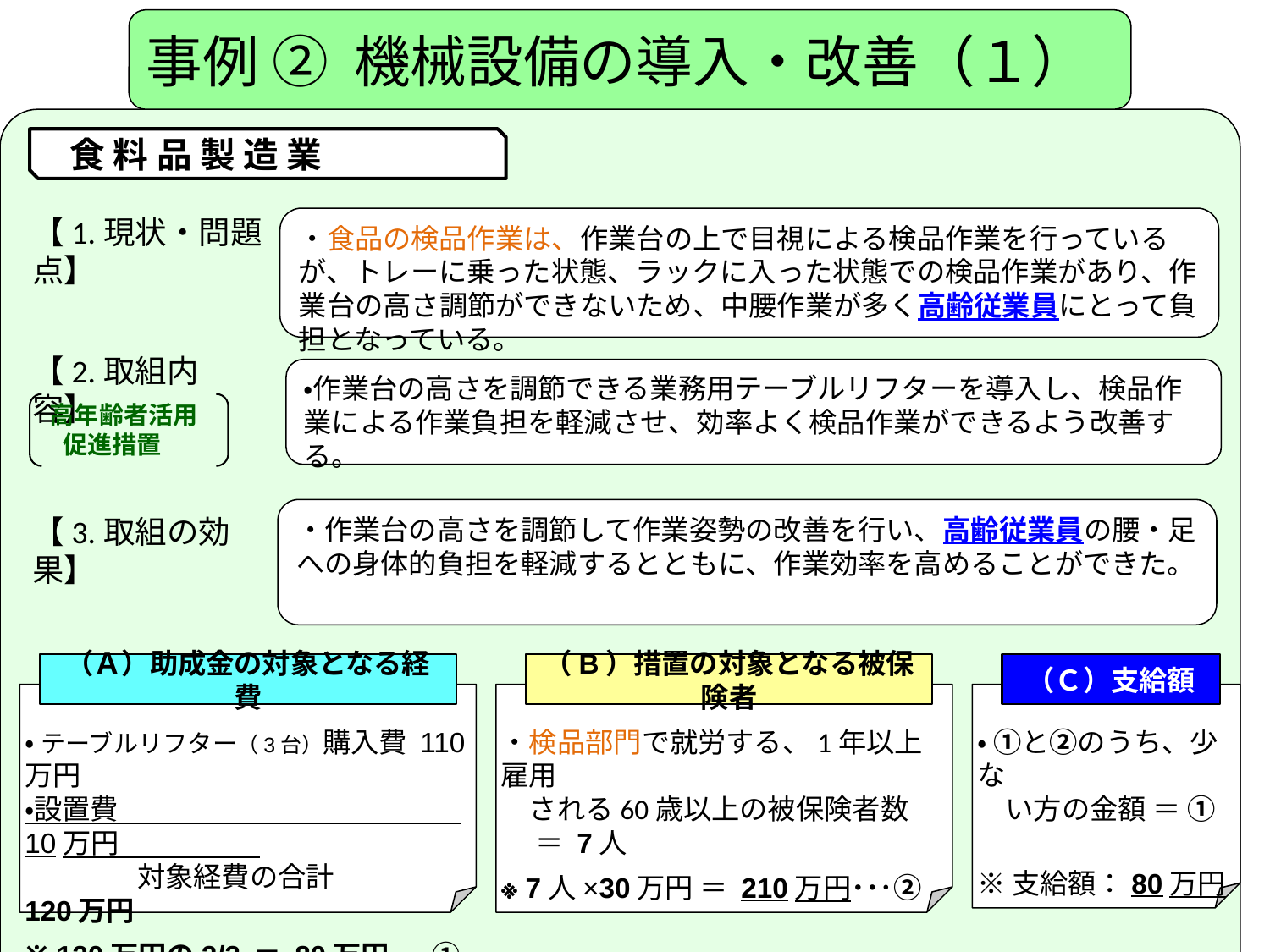

事例 ②  機械設備の導入・改善（１）

　  食 料 品 製 造 業
【1.現状・問題点】
・食品の検品作業は、作業台の上で目視による検品作業を行っているが、トレーに乗った状態、ラックに入った状態での検品作業があり、作業台の高さ調節ができないため、中腰作業が多く高齢従業員にとって負担となっている。
【2.取組内容】
・作業台の高さを調節できる業務用テーブルリフターを導入し、検品作業による作業負担を軽減させ、効率よく検品作業ができるよう改善する。
高年齢者活用
　 促進措置

・作業台の高さを調節して作業姿勢の改善を行い、高齢従業員の腰・足への身体的負担を軽減するとともに、作業効率を高めることができた。
【3.取組の効果】
（Ａ）助成金の対象となる経費
（B）措置の対象となる被保険者
（Ｃ）支給額

・ テーブルリフター（3台）購入費 110万円
・設置費　 　　　　　　　　　    　 10万円
　　　　対象経費の合計　　　 120万円

※ 120万円の2/3 ＝ 80万円･･･①

・検品部門で就労する、1年以上雇用
　される60歳以上の被保険者数
　 ＝ 7人

※ 7人×30万円 ＝ 210万円･･･②

・ ①と②のうち、少な
　い方の金額 ＝ ①

※支給額：80万円